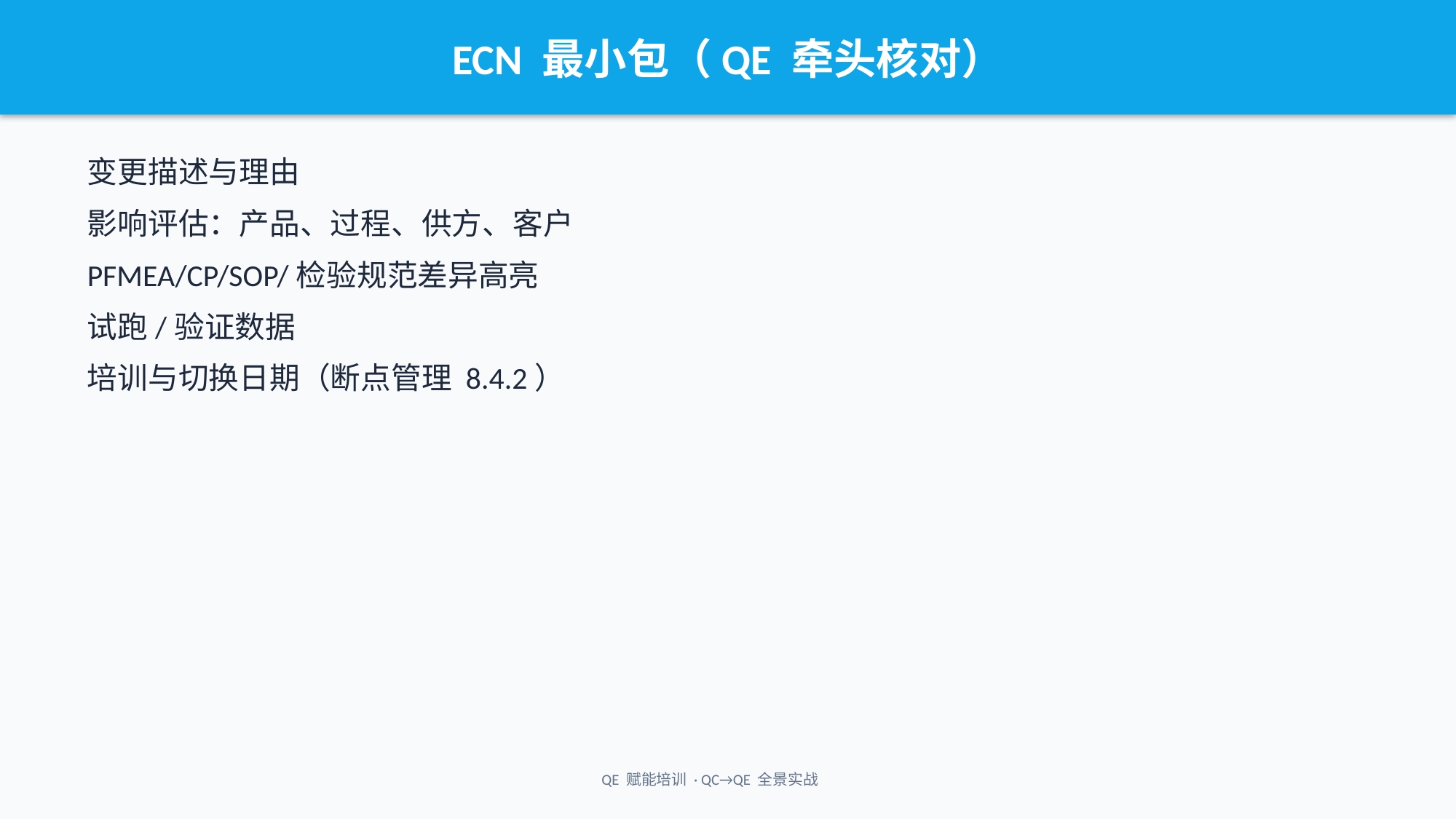

ECN 最小包（QE 牵头核对）
变更描述与理由
影响评估：产品、过程、供方、客户
PFMEA/CP/SOP/检验规范差异高亮
试跑/验证数据
培训与切换日期（断点管理 8.4.2）
QE 赋能培训 · QC→QE 全景实战